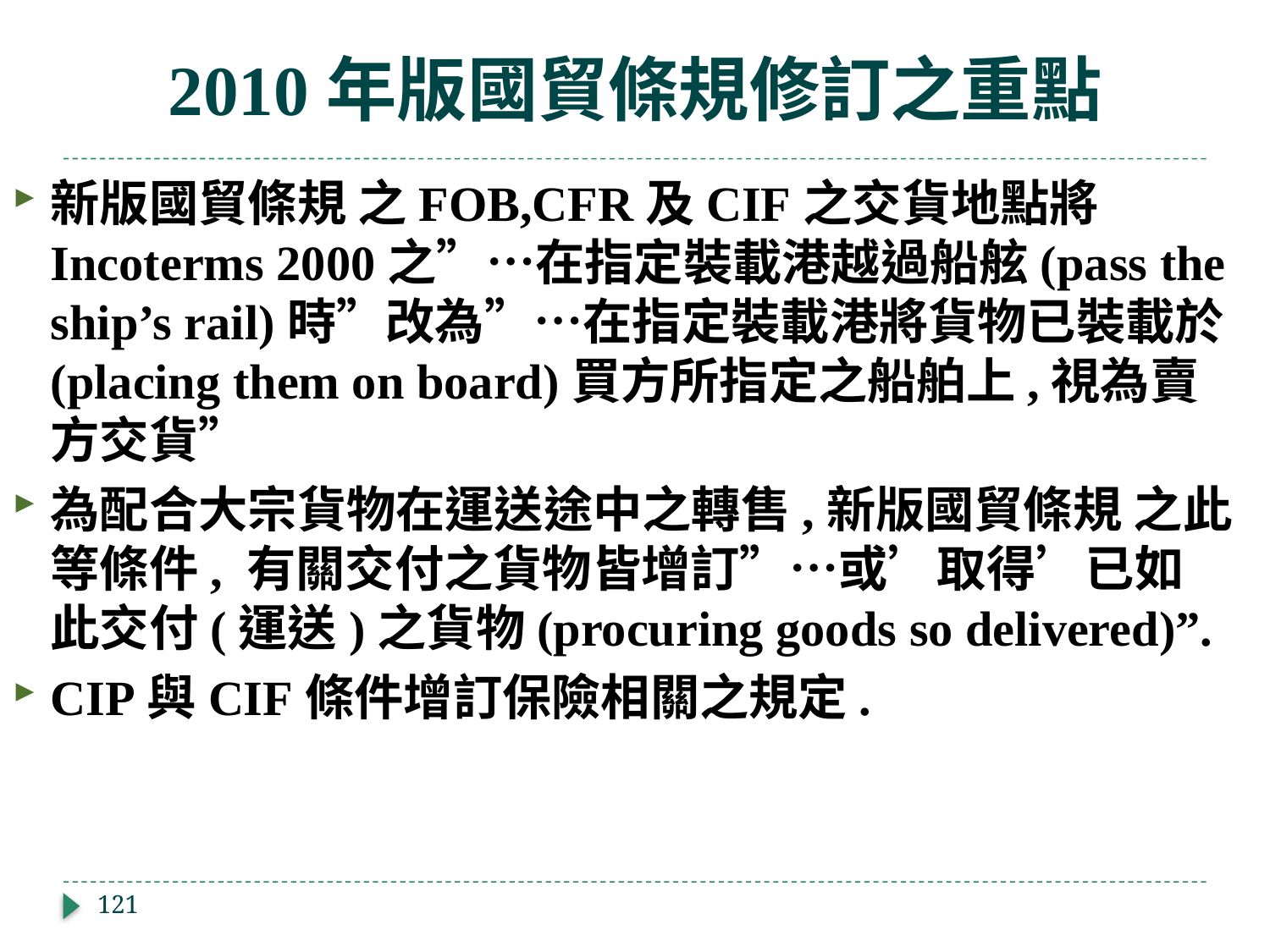

# 2010年版國貿條規修訂之重點
新版國貿條規 之FOB,CFR及CIF之交貨地點將Incoterms 2000之”…在指定裝載港越過船舷(pass the ship’s rail)時”改為”…在指定裝載港將貨物已裝載於(placing them on board)買方所指定之船舶上,視為賣方交貨”
為配合大宗貨物在運送途中之轉售,新版國貿條規 之此等條件, 有關交付之貨物皆增訂”…或’取得’已如此交付(運送)之貨物(procuring goods so delivered)”.
CIP與CIF條件增訂保險相關之規定.
121